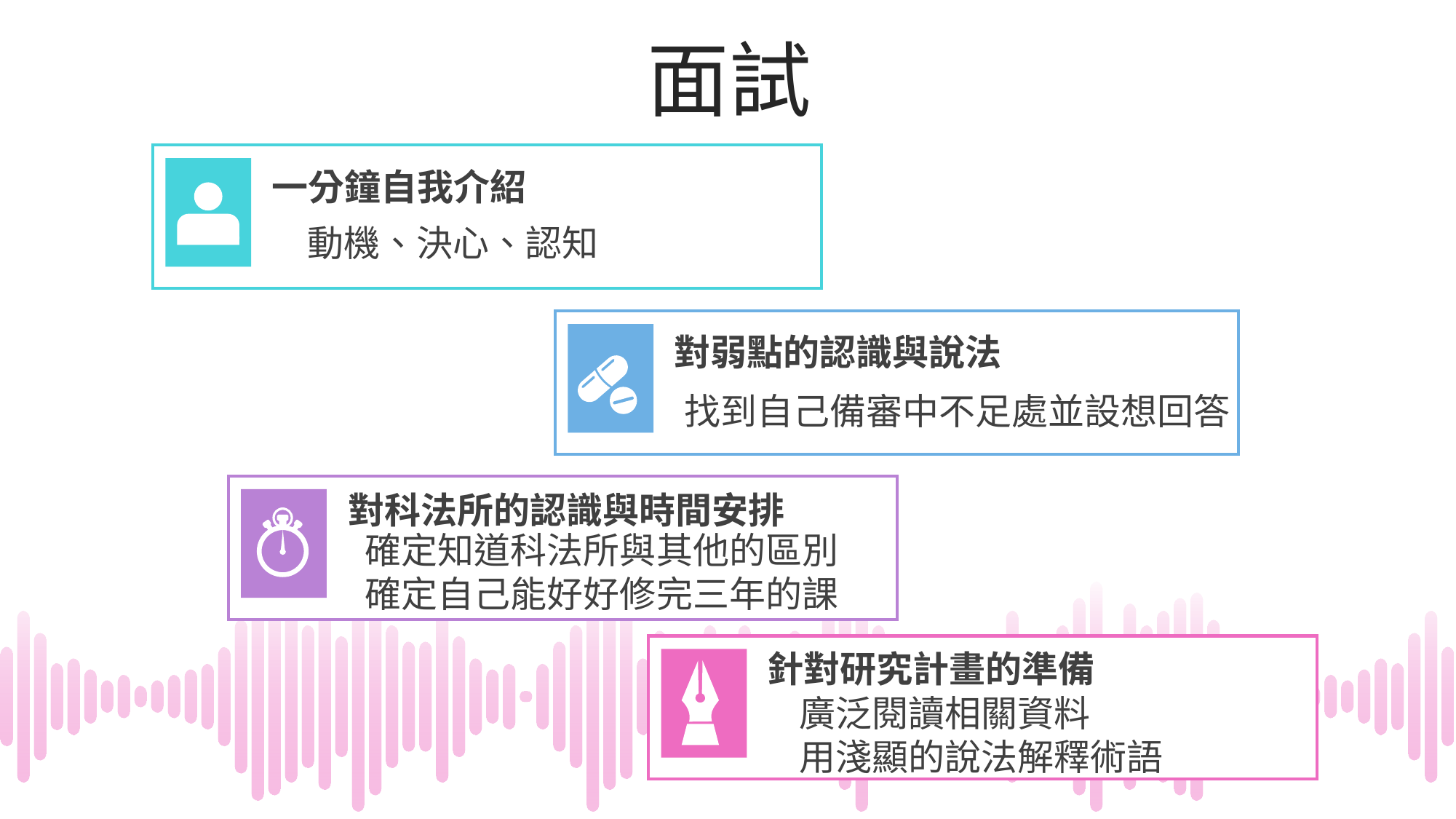

面試

一分鐘自我介紹

動機、決心、認知

對弱點的認識與說法

找到自己備審中不足處並設想回答

對科法所的認識與時間安排

確定知道科法所與其他的區別
確定自己能好好修完三年的課

針對研究計畫的準備

廣泛閱讀相關資料
用淺顯的說法解釋術語